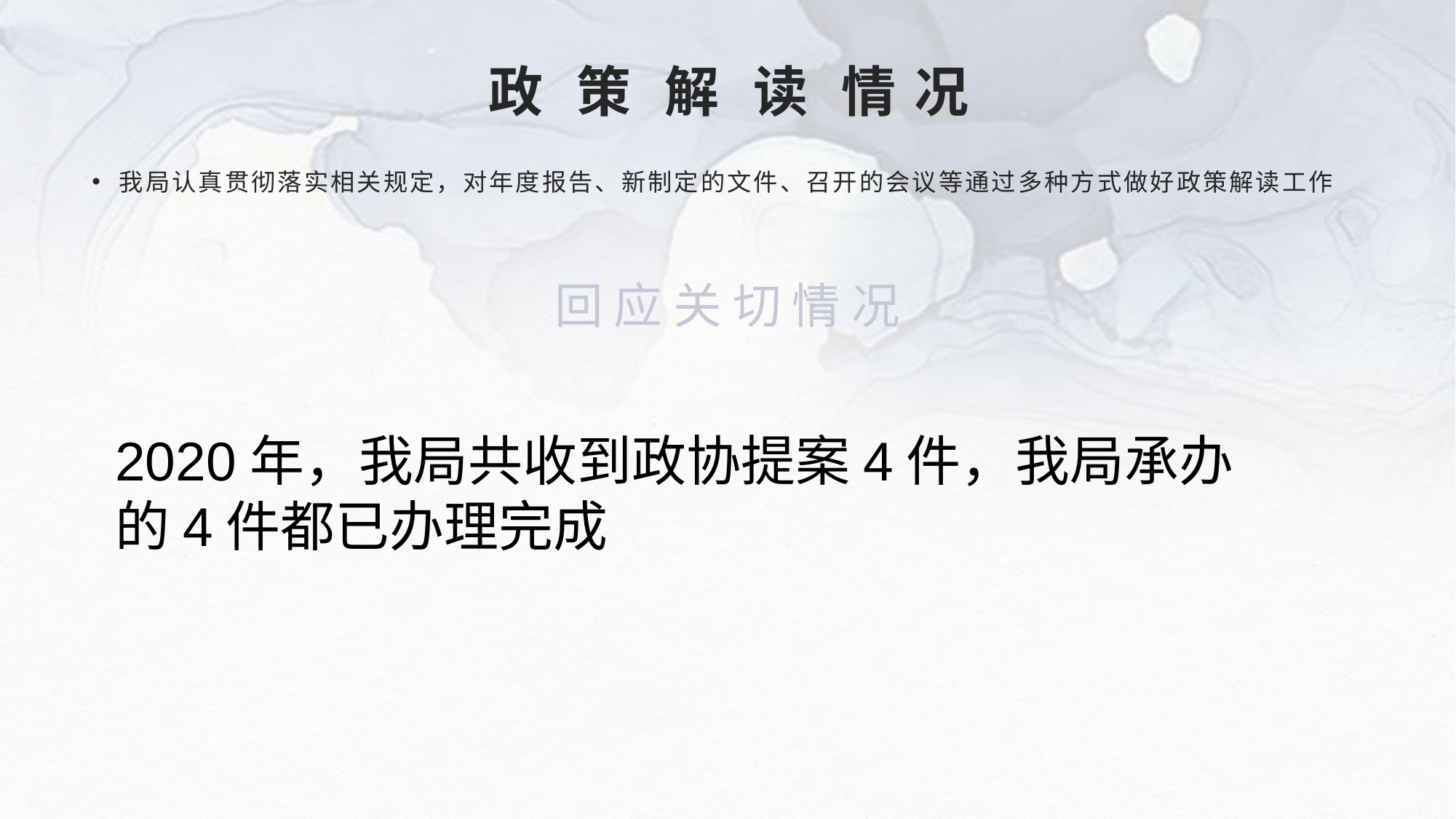

# 政  策  解  读  情 况

我局认真贯彻落实相关规定，对年度报告、新制定的文件、召开的会议等通过多种方式做好政策解读工作

回 应 关 切 情 况
2020年，我局共收到政协提案4件，我局承办的4件都已办理完成